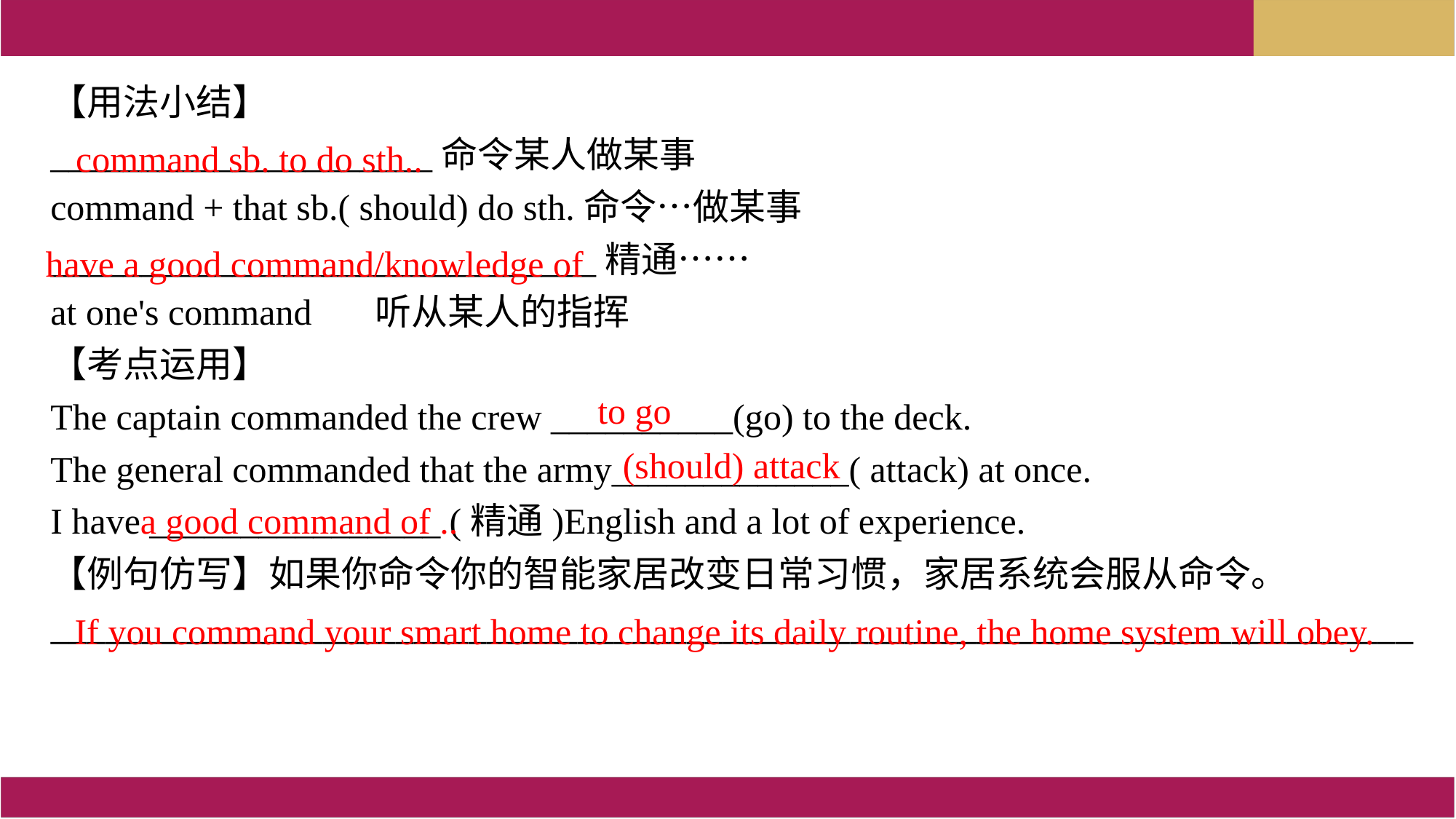

【用法小结】
_____________________命令某人做某事
command + that sb.( should) do sth.命令…做某事
______________________________精通……
at one's command      听从某人的指挥
【考点运用】
The captain commanded the crew __________(go) to the deck.
The general commanded that the army_____________( attack) at once.
I have ________________ (精通)English and a lot of experience.
【例句仿写】如果你命令你的智能家居改变日常习惯，家居系统会服从命令。
___________________________________________________________________________
command sb. to do sth..
have a good command/knowledge of
to go
(should) attack
a good command of ..
If you command your smart home to change its daily routine, the home system will obey.